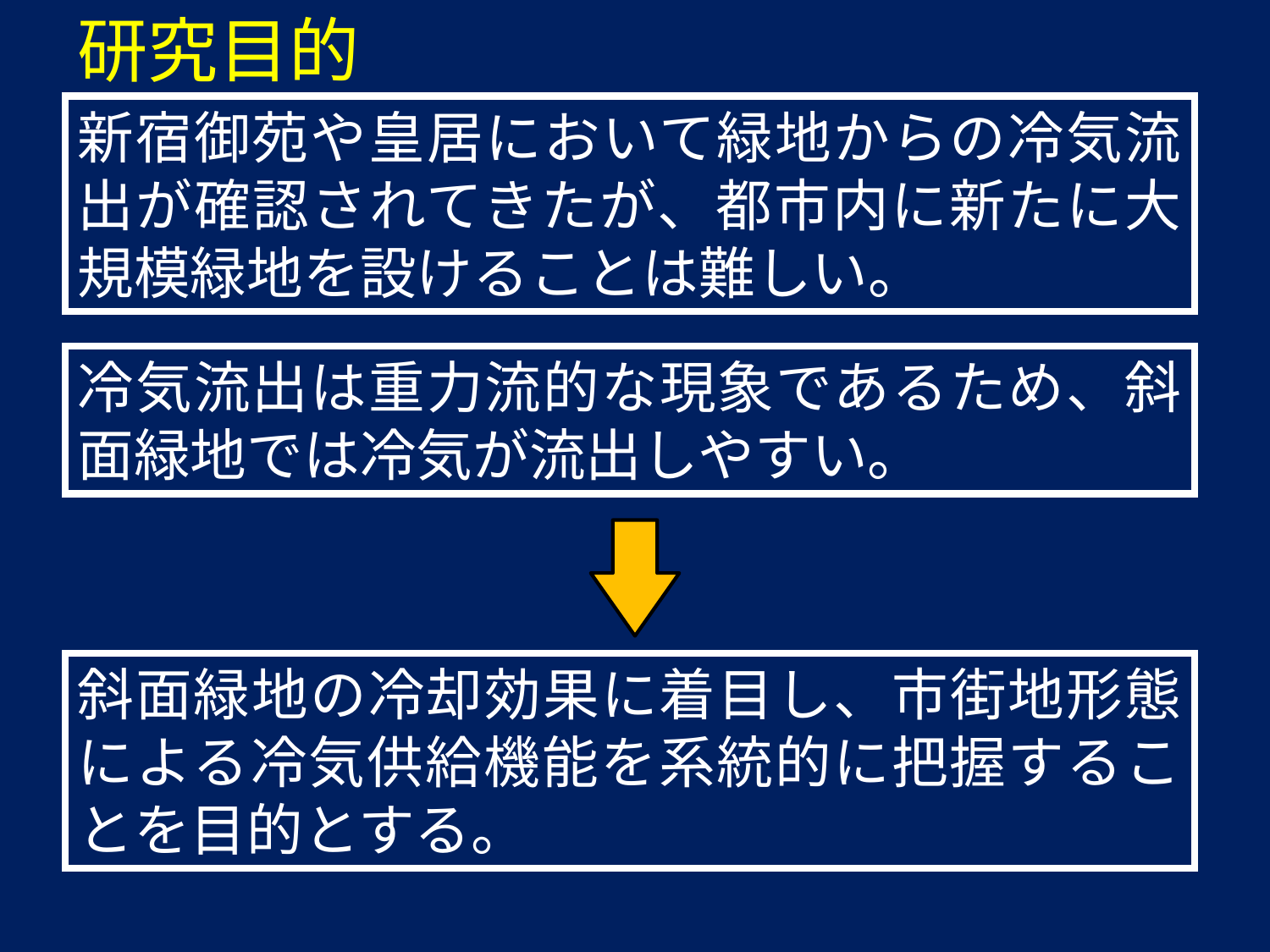

研究目的
新宿御苑や皇居において緑地からの冷気流出が確認されてきたが、都市内に新たに大規模緑地を設けることは難しい。
冷気流出は重力流的な現象であるため、斜面緑地では冷気が流出しやすい。

斜面緑地の冷却効果に着目し、市街地形態による冷気供給機能を系統的に把握することを目的とする。